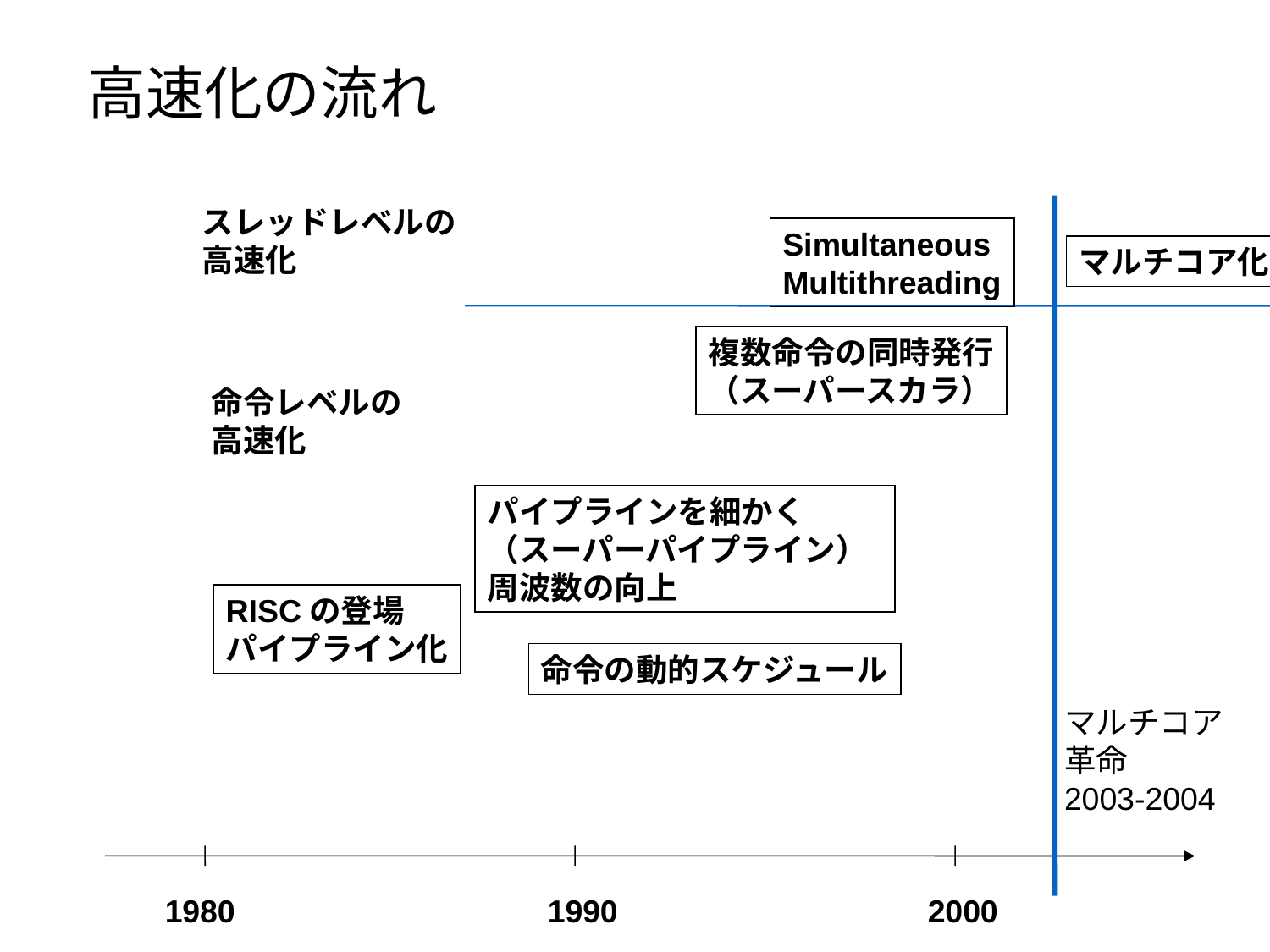

# 高速化の流れ
スレッドレベルの
高速化

Simultaneous
Multithreading
マルチコア化

複数命令の同時発行
（スーパースカラ）
命令レベルの
高速化
パイプラインを細かく
（スーパーパイプライン）
周波数の向上
RISCの登場
パイプライン化
命令の動的スケジュール
マルチコア
革命
2003-2004

1980
1990
2000